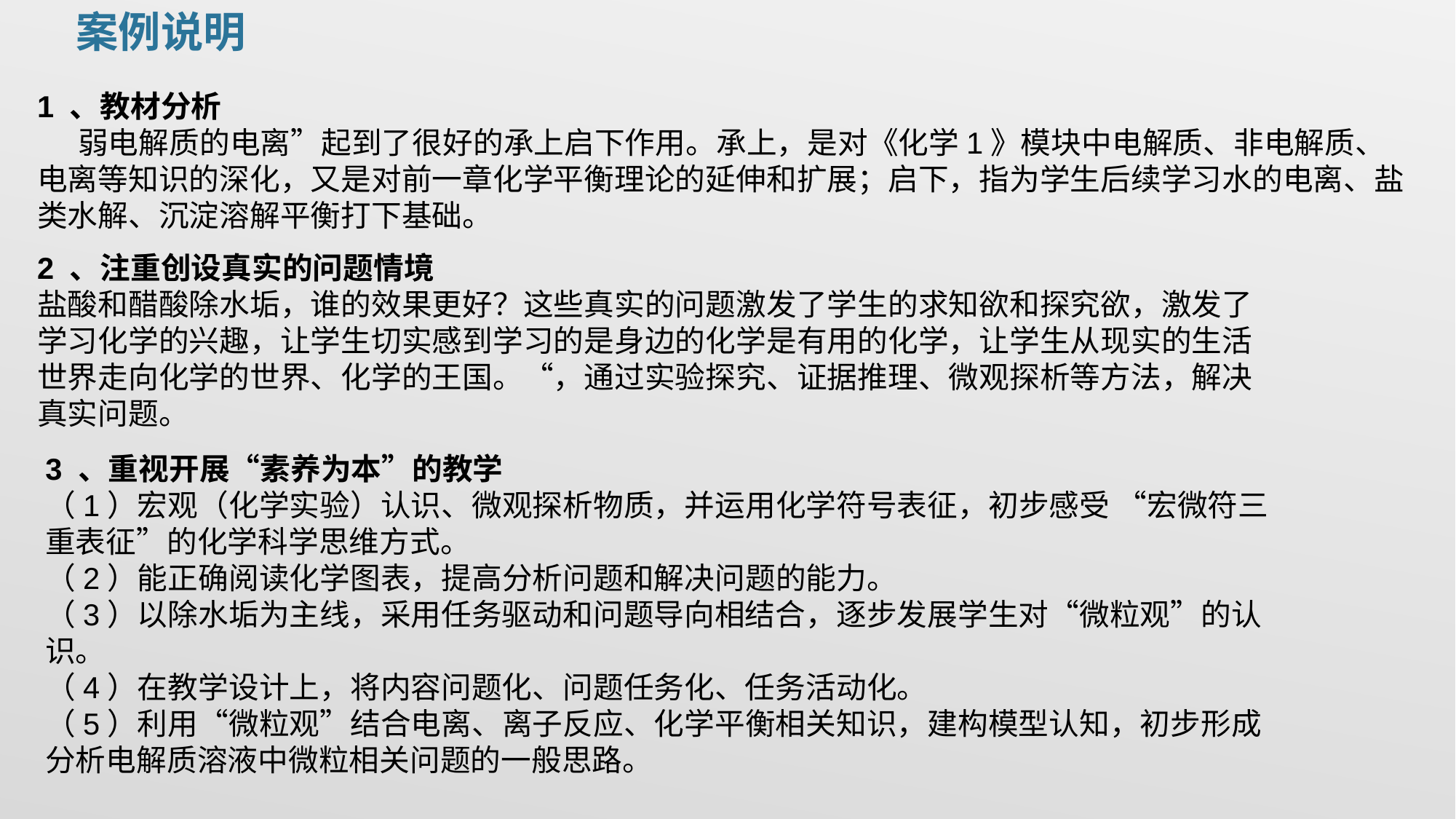

案例说明

1 、教材分析
     弱电解质的电离”起到了很好的承上启下作用。承上，是对《化学1》模块中电解质、非电解质、电离等知识的深化，又是对前一章化学平衡理论的延伸和扩展；启下，指为学生后续学习水的电离、盐类水解、沉淀溶解平衡打下基础。
2 、注重创设真实的问题情境
盐酸和醋酸除水垢，谁的效果更好？这些真实的问题激发了学生的求知欲和探究欲，激发了学习化学的兴趣，让学生切实感到学习的是身边的化学是有用的化学，让学生从现实的生活世界走向化学的世界、化学的王国。“，通过实验探究、证据推理、微观探析等方法，解决真实问题。

3 、重视开展“素养为本”的教学
（1）宏观（化学实验）认识、微观探析物质，并运用化学符号表征，初步感受 “宏微符三重表征”的化学科学思维方式。
（2）能正确阅读化学图表，提高分析问题和解决问题的能力。
（3）以除水垢为主线，采用任务驱动和问题导向相结合，逐步发展学生对“微粒观”的认识。
（4）在教学设计上，将内容问题化、问题任务化、任务活动化。
（5）利用“微粒观”结合电离、离子反应、化学平衡相关知识，建构模型认知，初步形成分析电解质溶液中微粒相关问题的一般思路。